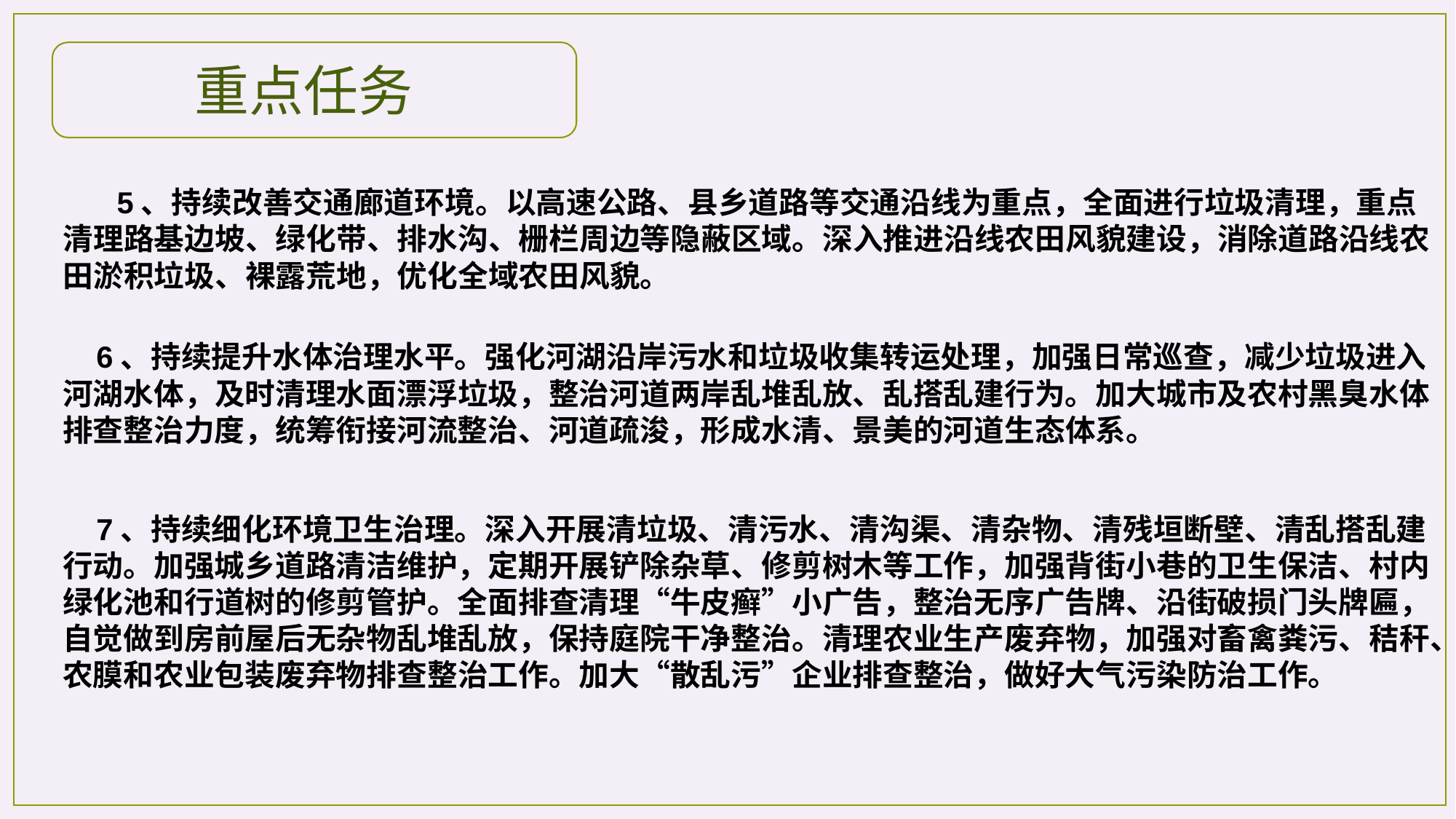

重点任务
        5、持续改善交通廊道环境。以高速公路、县乡道路等交通沿线为重点，全面进行垃圾清理，重点清理路基边坡、绿化带、排水沟、栅栏周边等隐蔽区域。深入推进沿线农田风貌建设，消除道路沿线农田淤积垃圾、裸露荒地，优化全域农田风貌。
    6、持续提升水体治理水平。强化河湖沿岸污水和垃圾收集转运处理，加强日常巡查，减少垃圾进入河湖水体，及时清理水面漂浮垃圾，整治河道两岸乱堆乱放、乱搭乱建行为。加大城市及农村黑臭水体排查整治力度，统筹衔接河流整治、河道疏浚，形成水清、景美的河道生态体系。
    7、持续细化环境卫生治理。深入开展清垃圾、清污水、清沟渠、清杂物、清残垣断壁、清乱搭乱建行动。加强城乡道路清洁维护，定期开展铲除杂草、修剪树木等工作，加强背街小巷的卫生保洁、村内绿化池和行道树的修剪管护。全面排查清理“牛皮癣”小广告，整治无序广告牌、沿街破损门头牌匾，自觉做到房前屋后无杂物乱堆乱放，保持庭院干净整治。清理农业生产废弃物，加强对畜禽粪污、秸秆、农膜和农业包装废弃物排查整治工作。加大“散乱污”企业排查整治，做好大气污染防治工作。